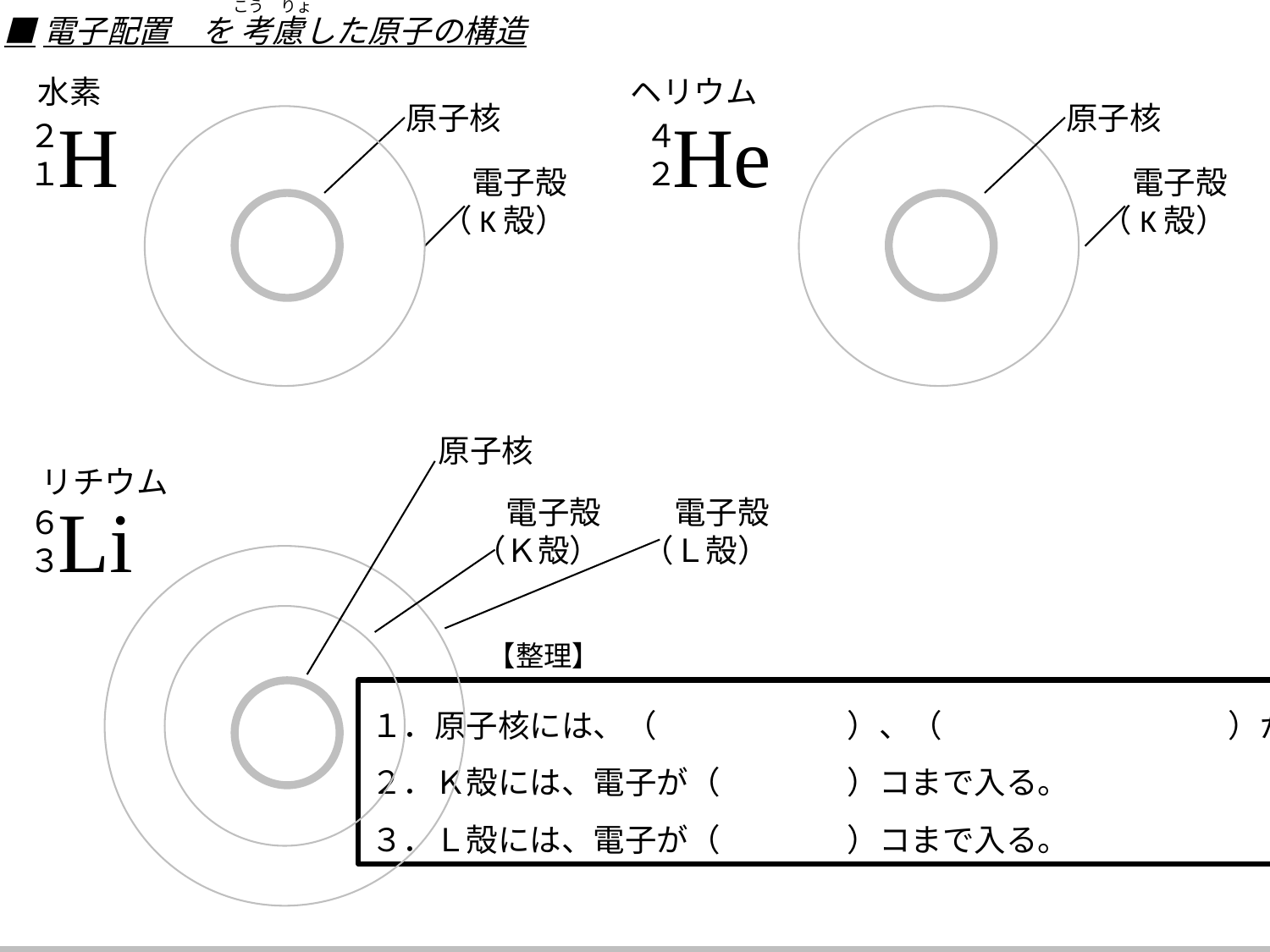

こう　りょ
■電子配置　を 考慮した原子の構造
水素
ヘリウム
原子核
原子核
H
He

２
１
４
２
電子殻
（K殻）
電子殻
（K殻）

原子核
リチウム
Li
電子殻
（Ｋ殻）
電子殻
（Ｌ殻）
６
３

【整理】
１．原子核には、（　　　　　　）、（　　　　　　　　　）が入る。
２．Ｋ殻には、電子が（　　　　）コまで入る。
３．Ｌ殻には、電子が（　　　　）コまで入る。